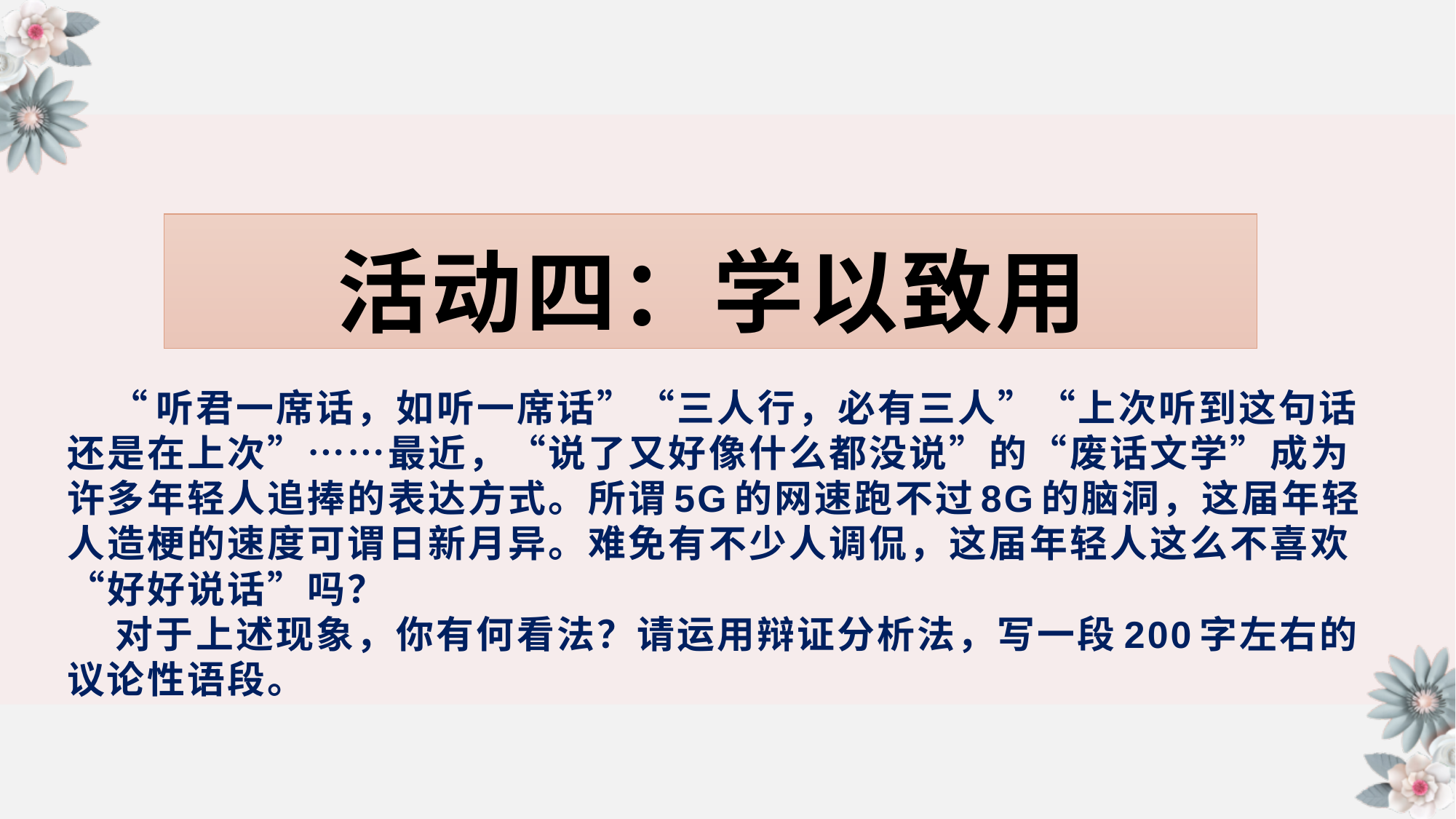

# 活动四：学以致用
    “听君一席话，如听一席话”“三人行，必有三人”“上次听到这句话还是在上次”……最近，“说了又好像什么都没说”的“废话文学”成为许多年轻人追捧的表达方式。所谓5G的网速跑不过8G的脑洞，这届年轻人造梗的速度可谓日新月异。难免有不少人调侃，这届年轻人这么不喜欢“好好说话”吗？
    对于上述现象，你有何看法？请运用辩证分析法，写一段200字左右的议论性语段。